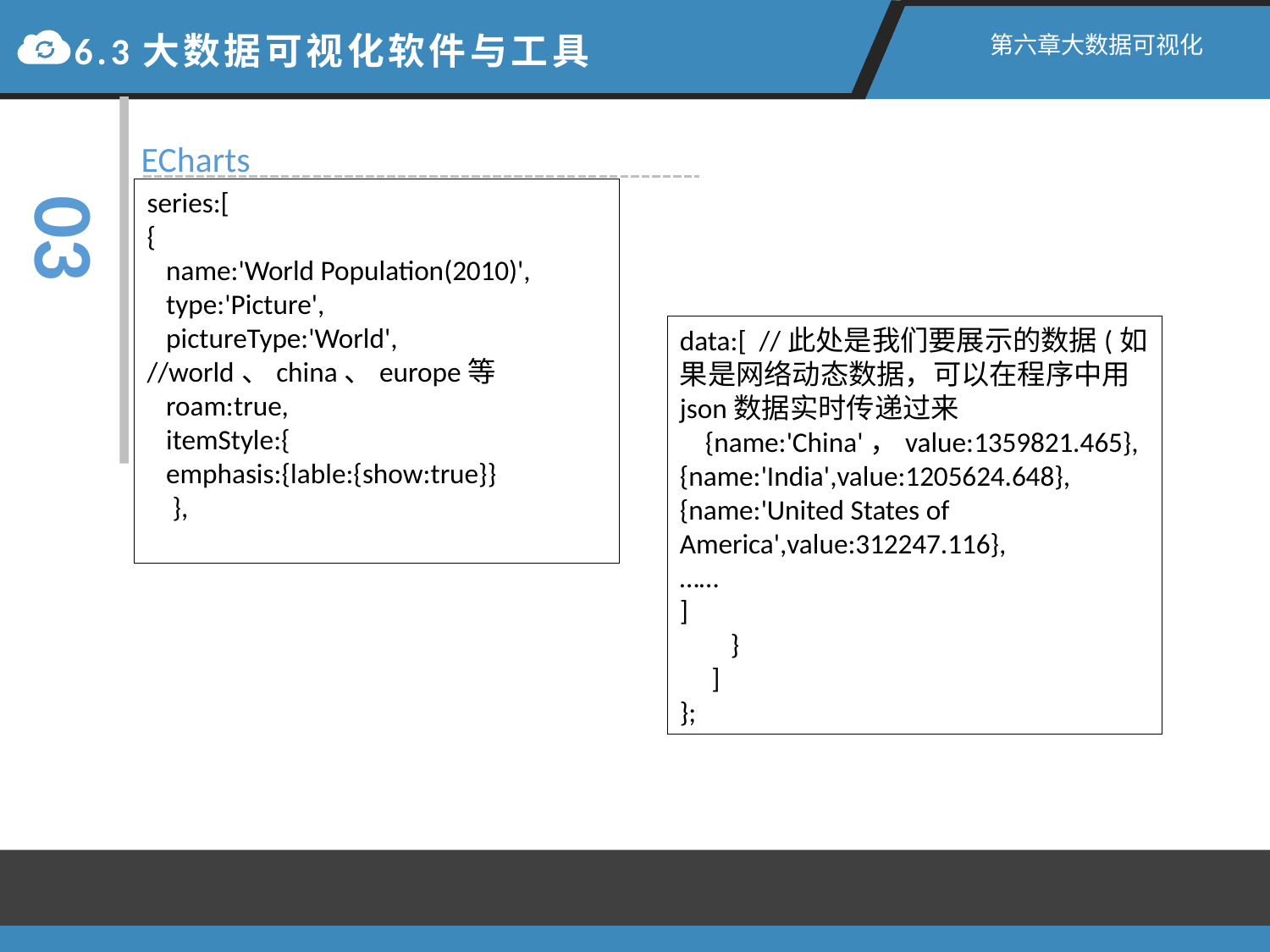

6.3大数据可视化软件与工具
第六章大数据可视化

ECharts
03
series:[
{
   name:'World Population(2010)',
   type:'Picture',
   pictureType:'World',  //world、china、europe等
   roam:true,
   itemStyle:{
   emphasis:{lable:{show:true}}
    },

data:[  //此处是我们要展示的数据(如果是网络动态数据，可以在程序中用json数据实时传递过来
    {name:'China'，value:1359821.465},
{name:'India',value:1205624.648},
{name:'United States of America',value:312247.116},
……
]
        }
     ]
};